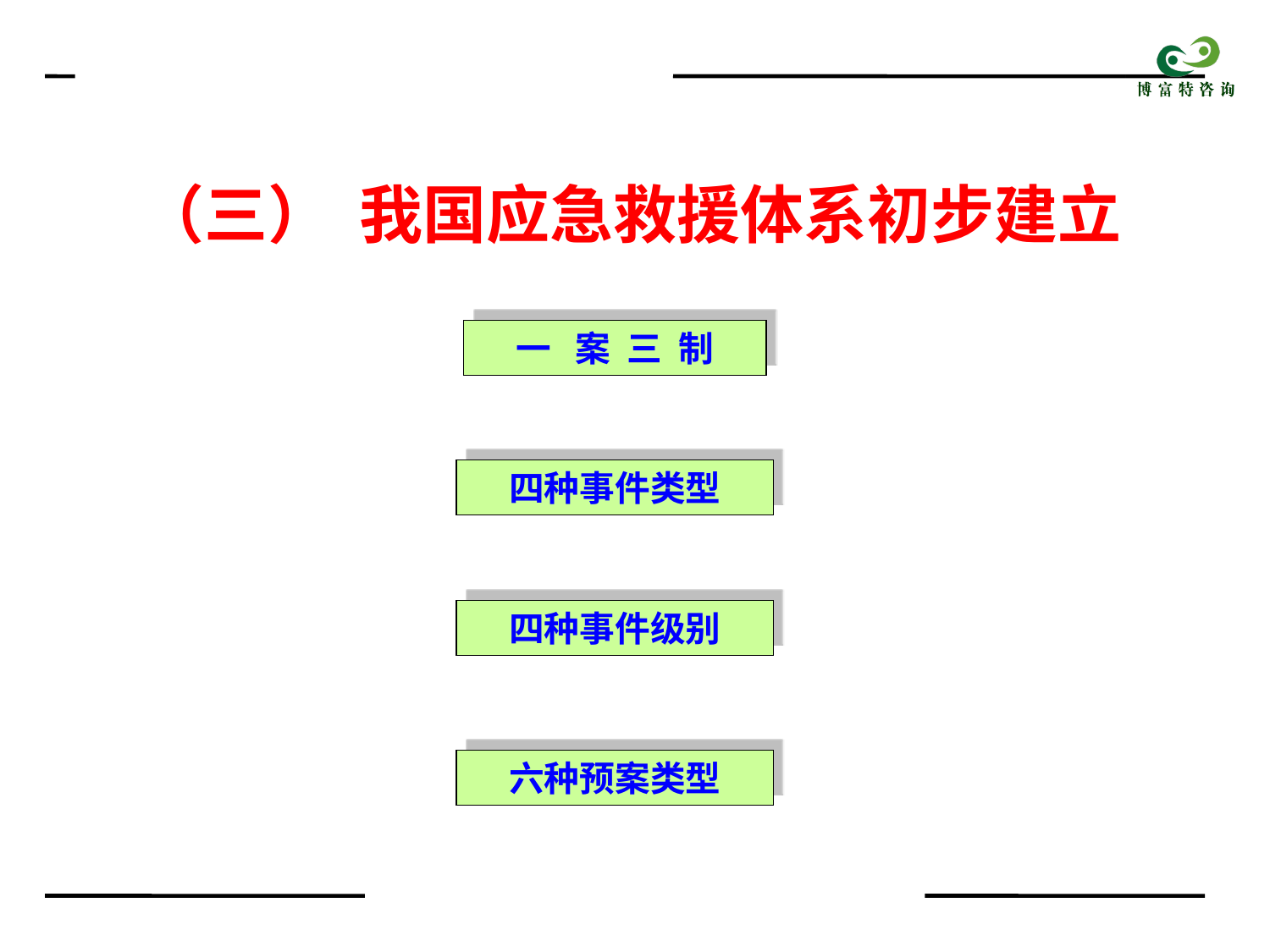

（三）  我国应急救援体系初步建立
一   案  三  制
四种事件类型
四种事件级别
六种预案类型